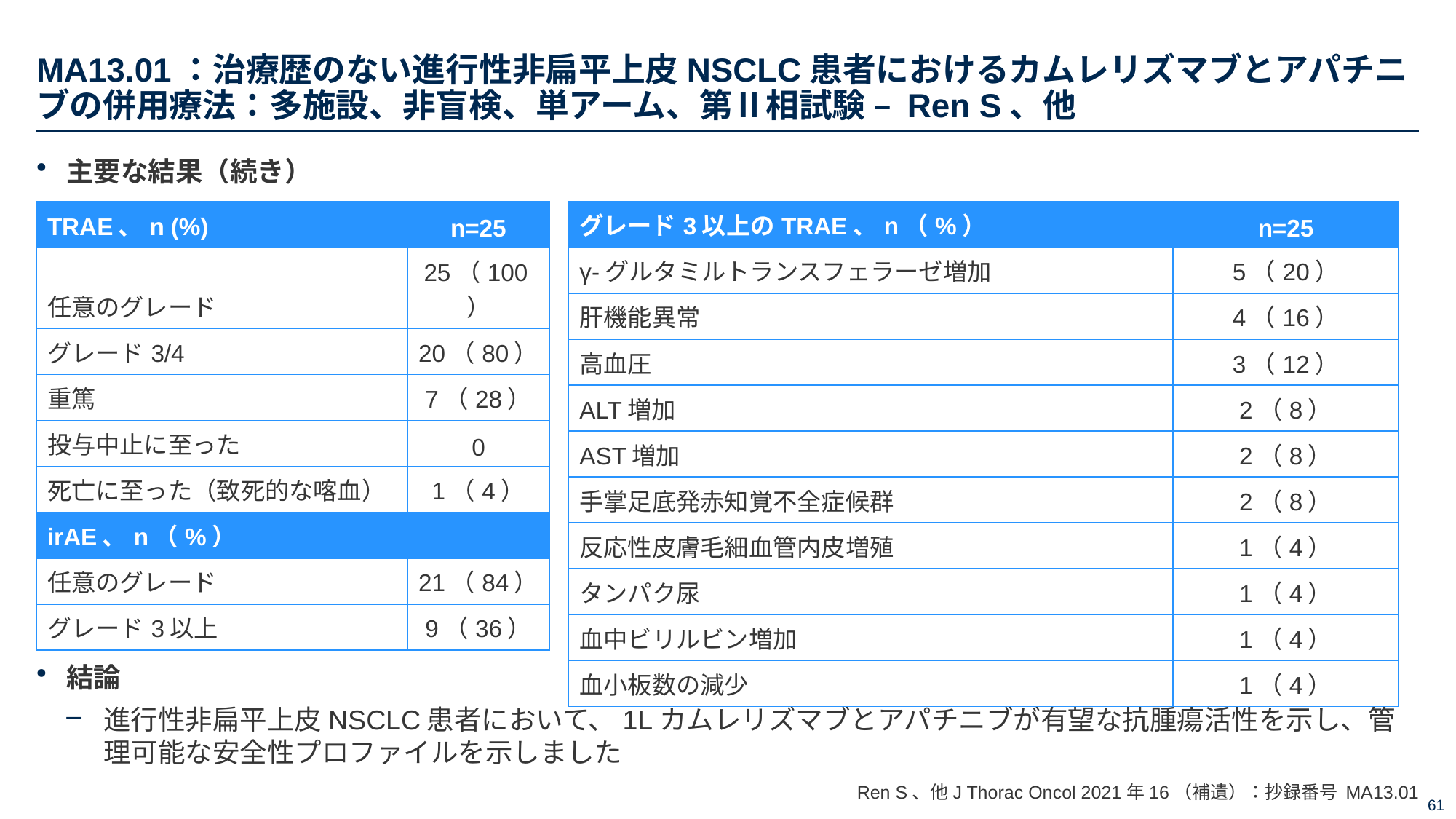

# MA13.01：治療歴のない進行性非扁平上皮NSCLC患者におけるカムレリズマブとアパチニブの併用療法：多施設、非盲検、単アーム、第Ⅱ相試験 – Ren S、他
主要な結果（続き）
結論
進行性非扁平上皮NSCLC患者において、1Lカムレリズマブとアパチニブが有望な抗腫瘍活性を示し、管理可能な安全性プロファイルを示しました
| グレード3以上のTRAE、n（%） | n=25 |
| --- | --- |
| γ-グルタミルトランスフェラーゼ増加 | 5（20） |
| 肝機能異常 | 4（16） |
| 高血圧 | 3（12） |
| ALT増加 | 2（8） |
| AST増加 | 2（8） |
| 手掌足底発赤知覚不全症候群 | 2（8） |
| 反応性皮膚毛細血管内皮増殖 | 1（4） |
| タンパク尿 | 1（4） |
| 血中ビリルビン増加 | 1（4） |
| 血小板数の減少 | 1（4） |
| TRAE、n (%) | n=25 |
| --- | --- |
| 任意のグレード | 25（100） |
| グレード3/4 | 20（80） |
| 重篤 | 7（28） |
| 投与中止に至った | 0 |
| 死亡に至った（致死的な喀血） | 1（4） |
| irAE、n（%） |  |
| 任意のグレード | 21（84） |
| グレード3以上 | 9（36） |
Ren S、他J Thorac Oncol 2021年16（補遺）：抄録番号 MA13.01